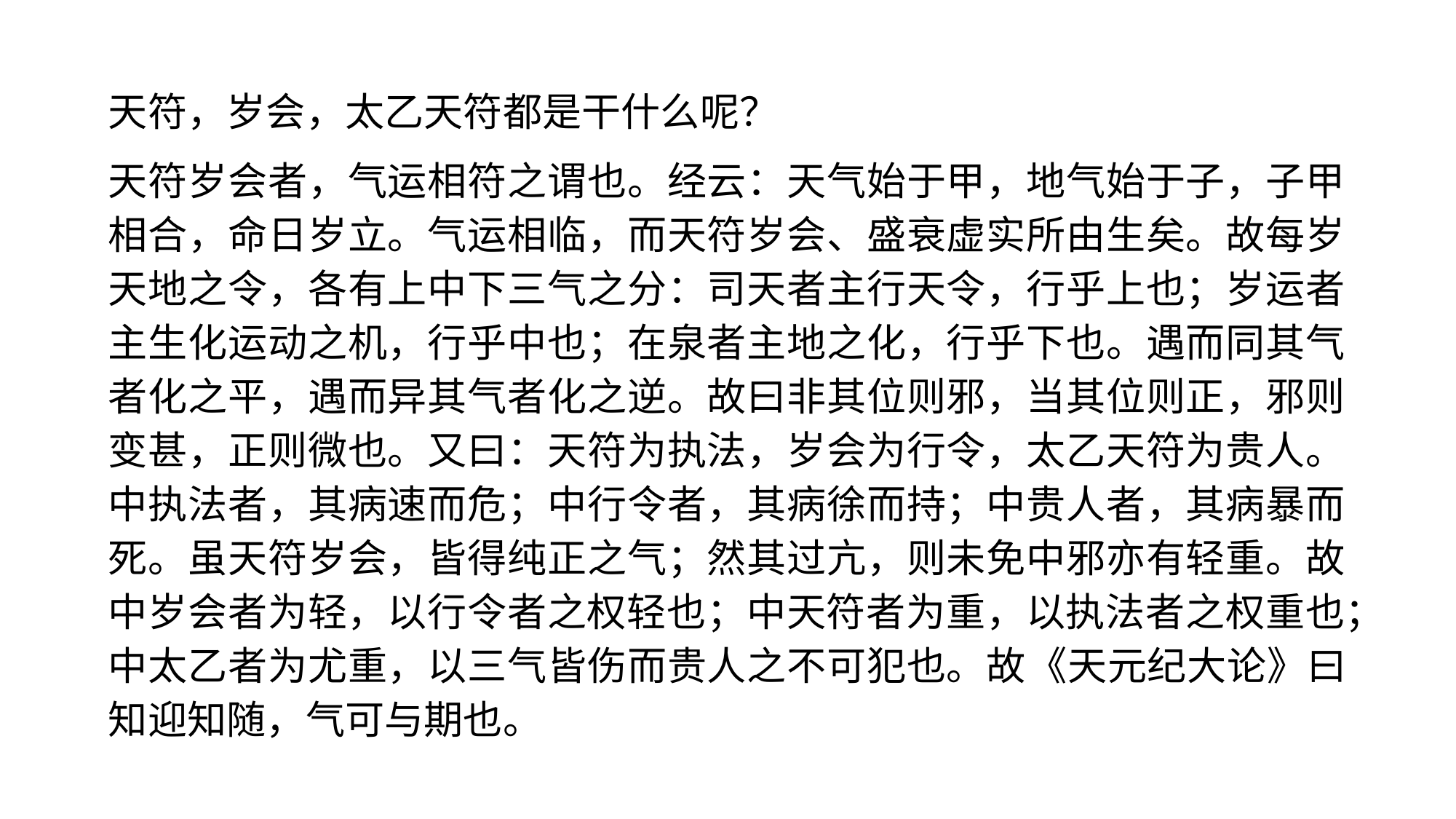

天符，岁会，太乙天符都是干什么呢？
天符岁会者，气运相符之谓也。经云：天气始于甲，地气始于子，子甲相合，命日岁立。气运相临，而天符岁会、盛衰虚实所由生矣。故每岁天地之令，各有上中下三气之分：司天者主行天令，行乎上也；岁运者主生化运动之机，行乎中也；在泉者主地之化，行乎下也。遇而同其气者化之平，遇而异其气者化之逆。故曰非其位则邪，当其位则正，邪则变甚，正则微也。又曰：天符为执法，岁会为行令，太乙天符为贵人。中执法者，其病速而危；中行令者，其病徐而持；中贵人者，其病暴而死。虽天符岁会，皆得纯正之气；然其过亢，则未免中邪亦有轻重。故中岁会者为轻，以行令者之权轻也；中天符者为重，以执法者之权重也；中太乙者为尤重，以三气皆伤而贵人之不可犯也。故《天元纪大论》曰知迎知随，气可与期也。